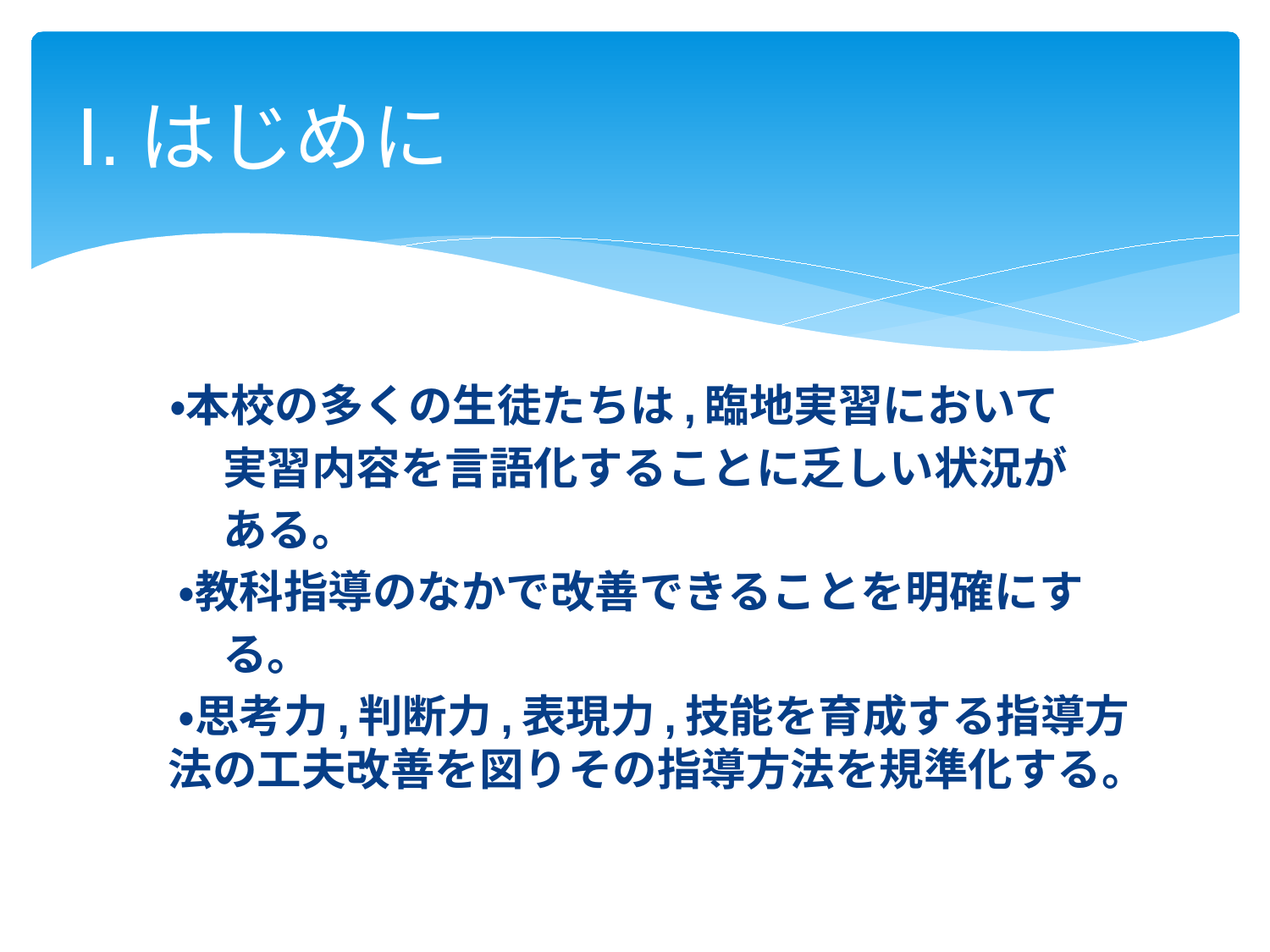

# Ⅰ.はじめに
　・本校の多くの生徒たちは,臨地実習において
　　実習内容を言語化することに乏しい状況が
　　ある。
　・教科指導のなかで改善できることを明確にす
　　る。
　・思考力,判断力,表現力,技能を育成する指導方法の工夫改善を図りその指導方法を規準化する。